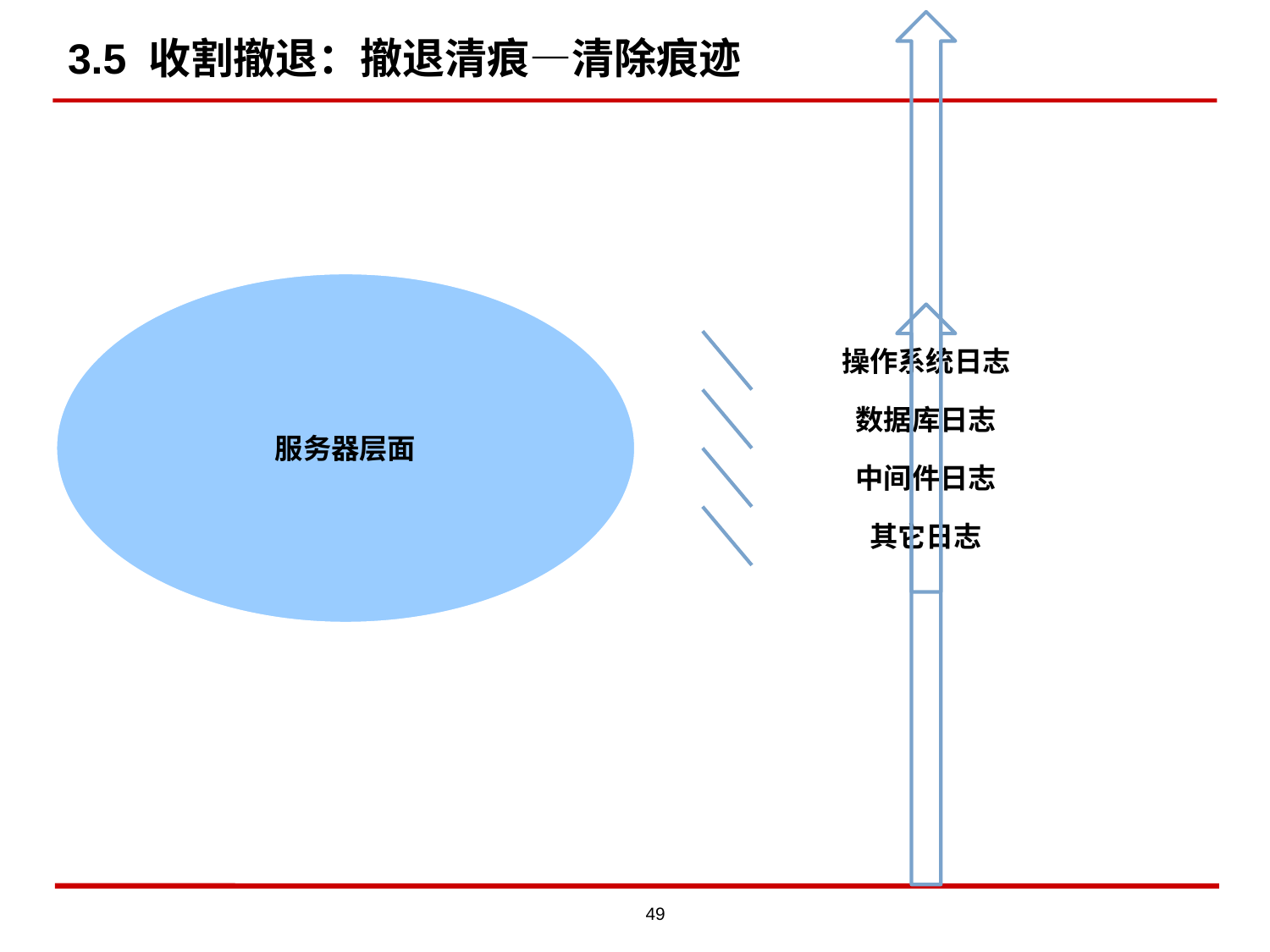

# 3.5 收割撤退：撤退清痕—清除痕迹
服务器层面
操作系统日志
数据库日志
中间件日志
其它日志